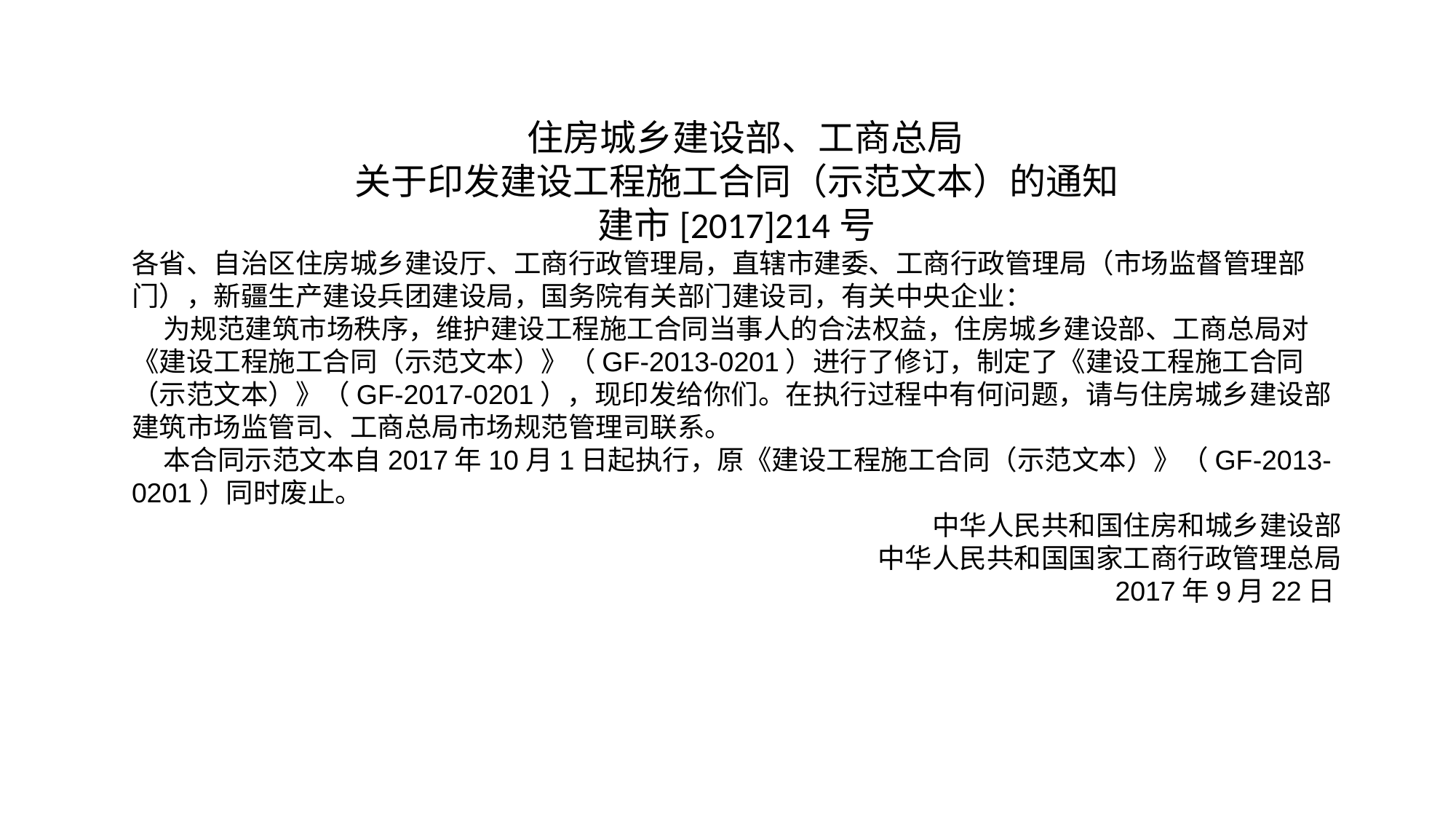

住房城乡建设部、工商总局
关于印发建设工程施工合同（示范文本）的通知
建市[2017]214号
各省、自治区住房城乡建设厅、工商行政管理局，直辖市建委、工商行政管理局（市场监督管理部门），新疆生产建设兵团建设局，国务院有关部门建设司，有关中央企业：
    为规范建筑市场秩序，维护建设工程施工合同当事人的合法权益，住房城乡建设部、工商总局对《建设工程施工合同（示范文本）》（GF-2013-0201）进行了修订，制定了《建设工程施工合同（示范文本）》（GF-2017-0201），现印发给你们。在执行过程中有何问题，请与住房城乡建设部建筑市场监管司、工商总局市场规范管理司联系。
    本合同示范文本自2017年10月1日起执行，原《建设工程施工合同（示范文本）》（GF-2013-0201）同时废止。
中华人民共和国住房和城乡建设部
中华人民共和国国家工商行政管理总局
2017年9月22日